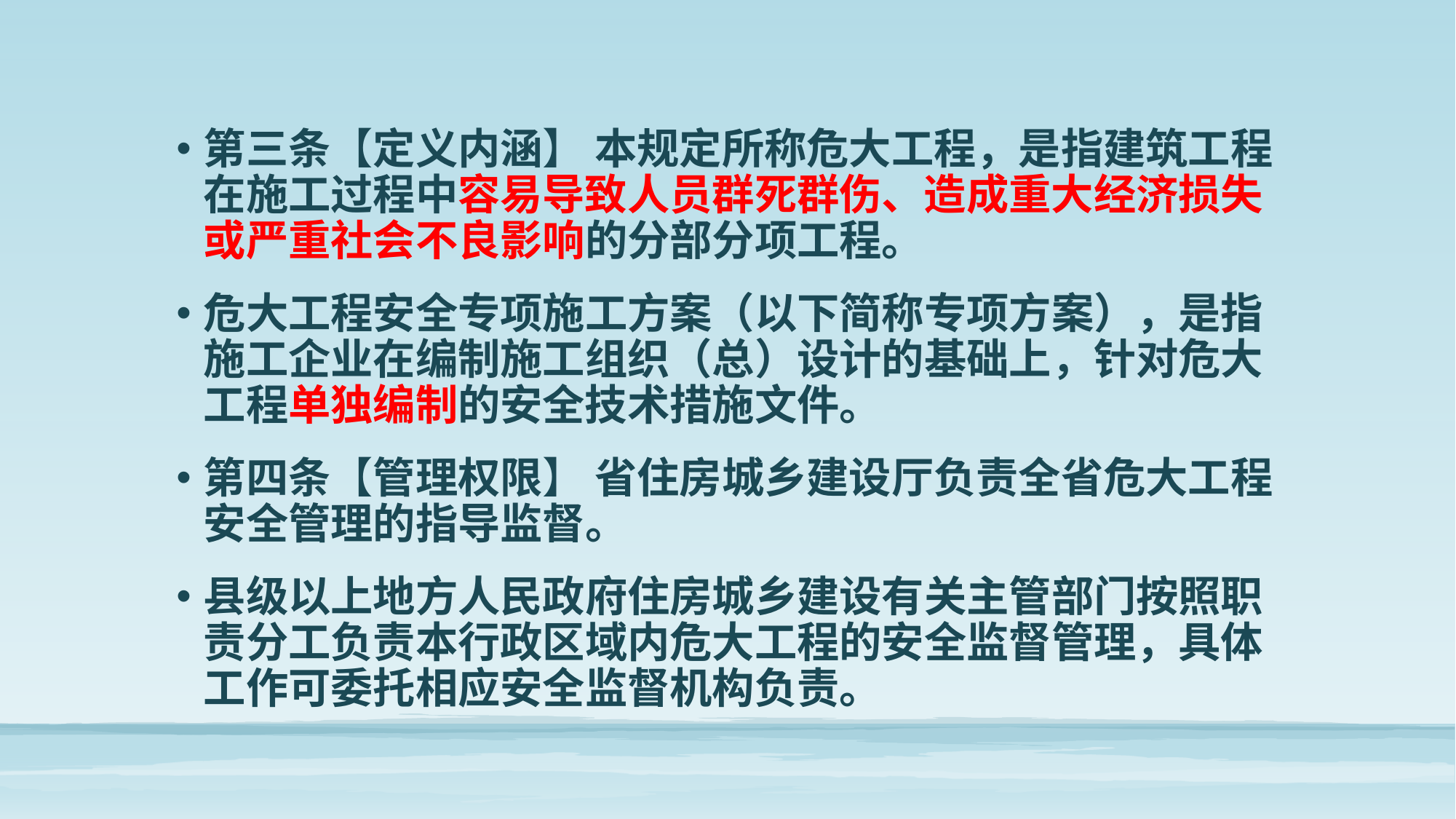

第三条【定义内涵】 本规定所称危大工程，是指建筑工程在施工过程中容易导致人员群死群伤、造成重大经济损失或严重社会不良影响的分部分项工程。
危大工程安全专项施工方案（以下简称专项方案），是指施工企业在编制施工组织（总）设计的基础上，针对危大工程单独编制的安全技术措施文件。
第四条【管理权限】 省住房城乡建设厅负责全省危大工程安全管理的指导监督。
县级以上地方人民政府住房城乡建设有关主管部门按照职责分工负责本行政区域内危大工程的安全监督管理，具体工作可委托相应安全监督机构负责。